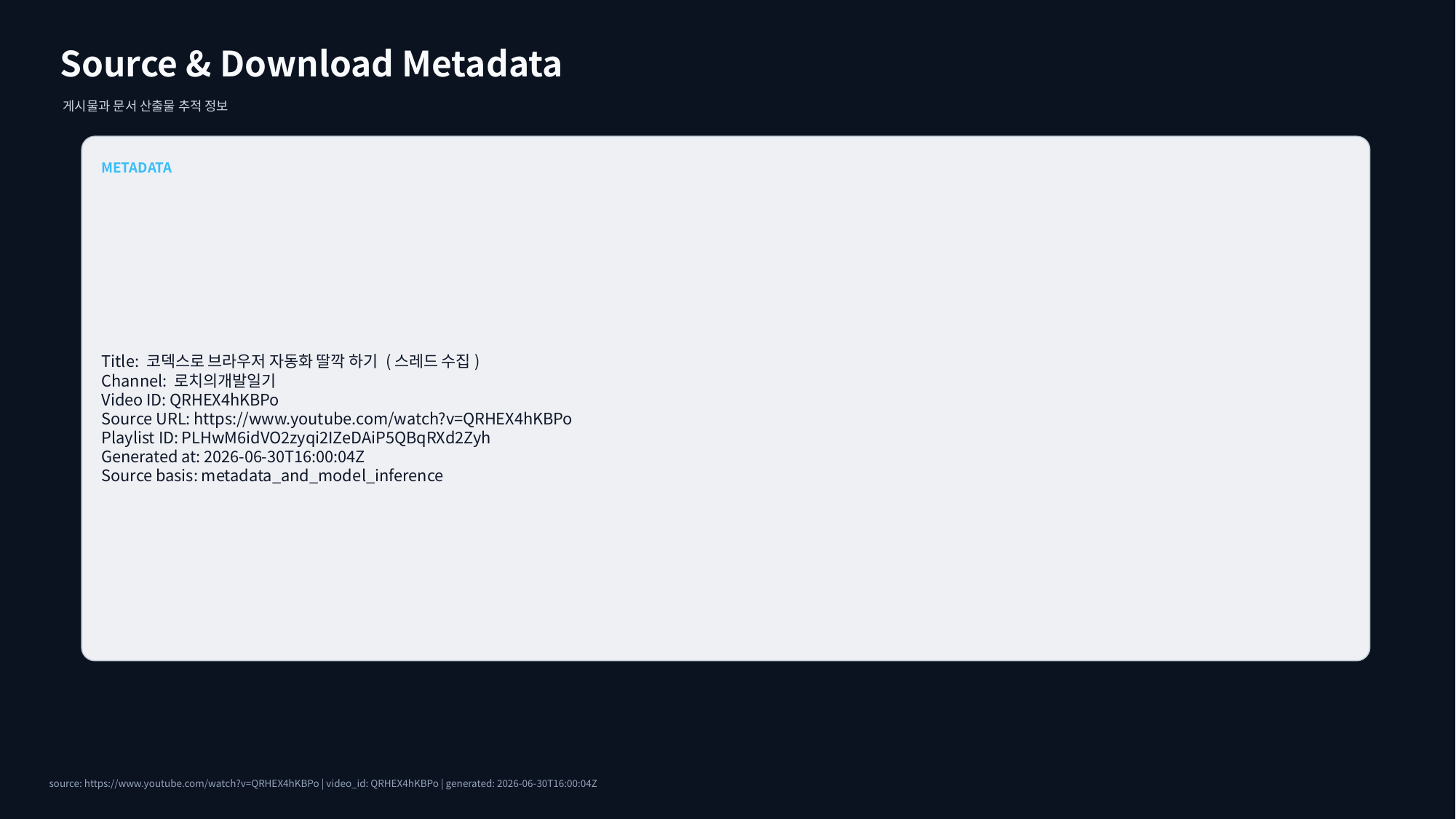

Source & Download Metadata
게시물과 문서 산출물 추적 정보

METADATA
Title: 코덱스로 브라우저 자동화 딸깍 하기 (스레드 수집)
Channel: 로치의개발일기
Video ID: QRHEX4hKBPo
Source URL: https://www.youtube.com/watch?v=QRHEX4hKBPo
Playlist ID: PLHwM6idVO2zyqi2IZeDAiP5QBqRXd2Zyh
Generated at: 2026-06-30T16:00:04Z
Source basis: metadata_and_model_inference
source: https://www.youtube.com/watch?v=QRHEX4hKBPo | video_id: QRHEX4hKBPo | generated: 2026-06-30T16:00:04Z